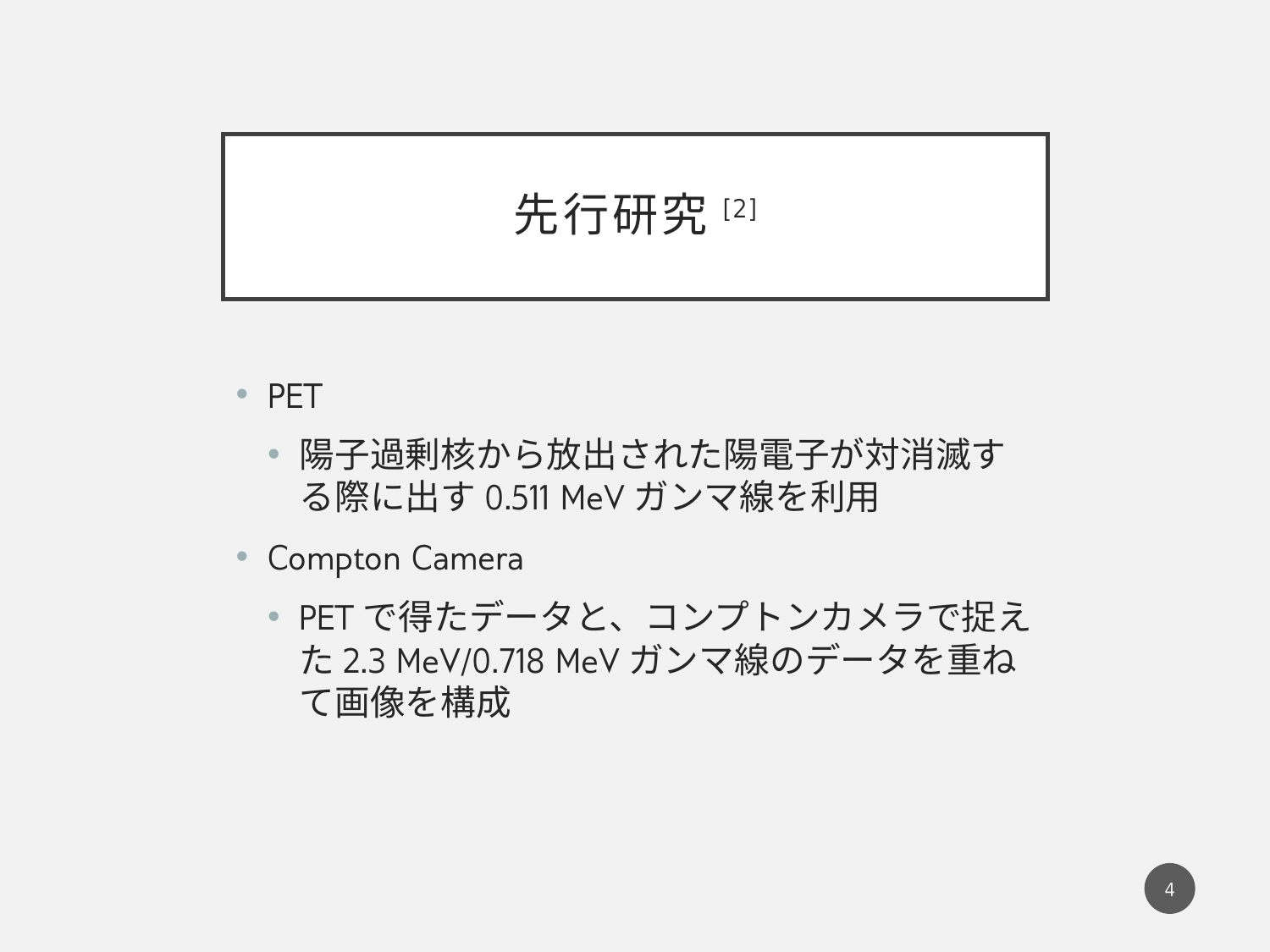

# 先行研究[2]
PET
陽子過剰核から放出された陽電子が対消滅する際に出す0.511 MeVガンマ線を利用
Compton Camera
PETで得たデータと、コンプトンカメラで捉えた2.3 MeV/0.718 MeVガンマ線のデータを重ねて画像を構成
4